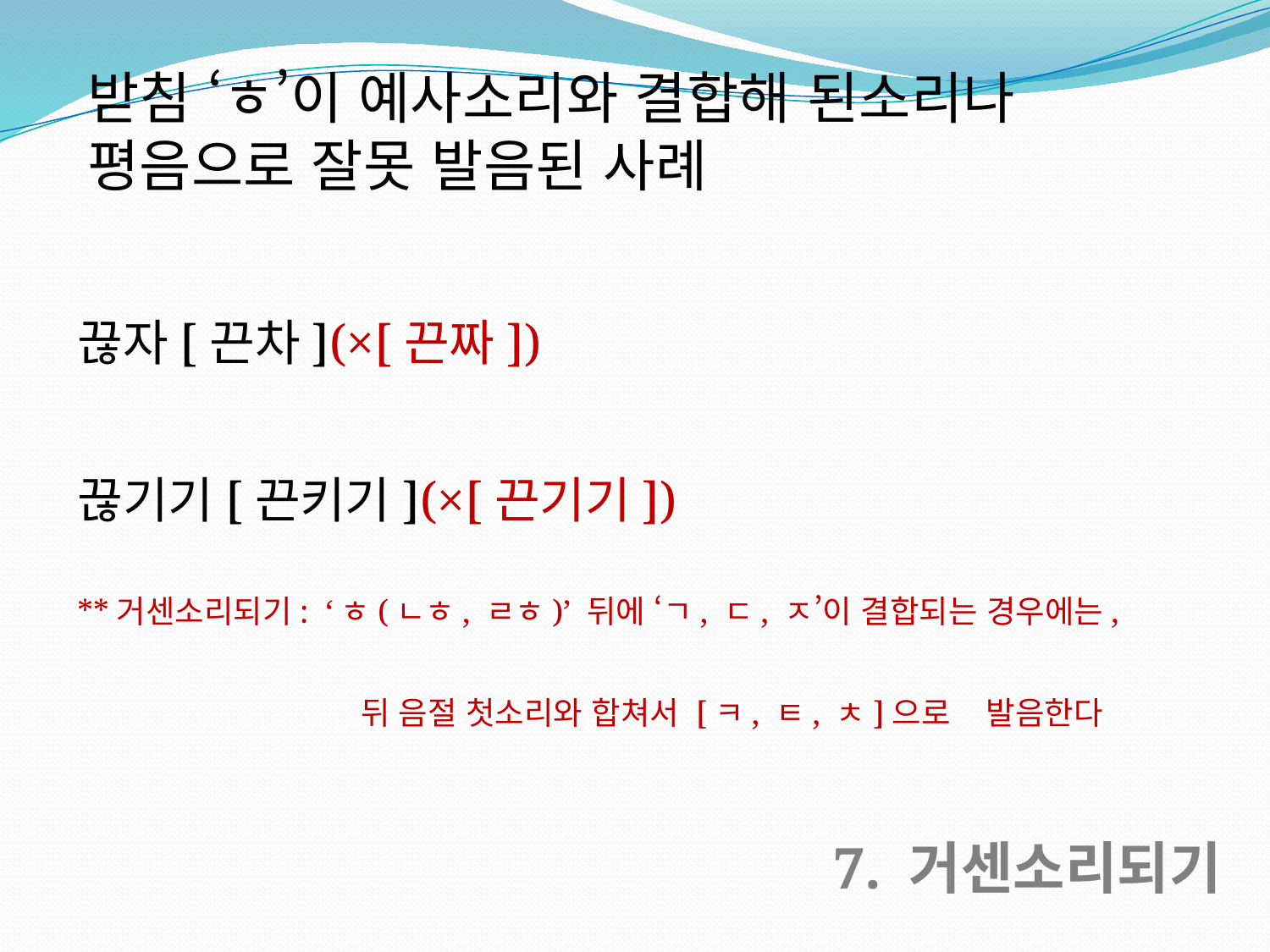

받침 ‘ㅎ’이 예사소리와 결합해 된소리나 평음으로 잘못 발음된 사례
끊자[끈차](×[끈짜])
끊기기[끈키기](×[끈기기])
**거센소리되기:  ‘ㅎ(ㄴㅎ, ㄹㅎ)’ 뒤에 ‘ㄱ, ㄷ, ㅈ’이 결합되는 경우에는,
                               뒤 음절 첫소리와 합쳐서 [ㅋ, ㅌ, ㅊ]으로    발음한다
7. 거센소리되기